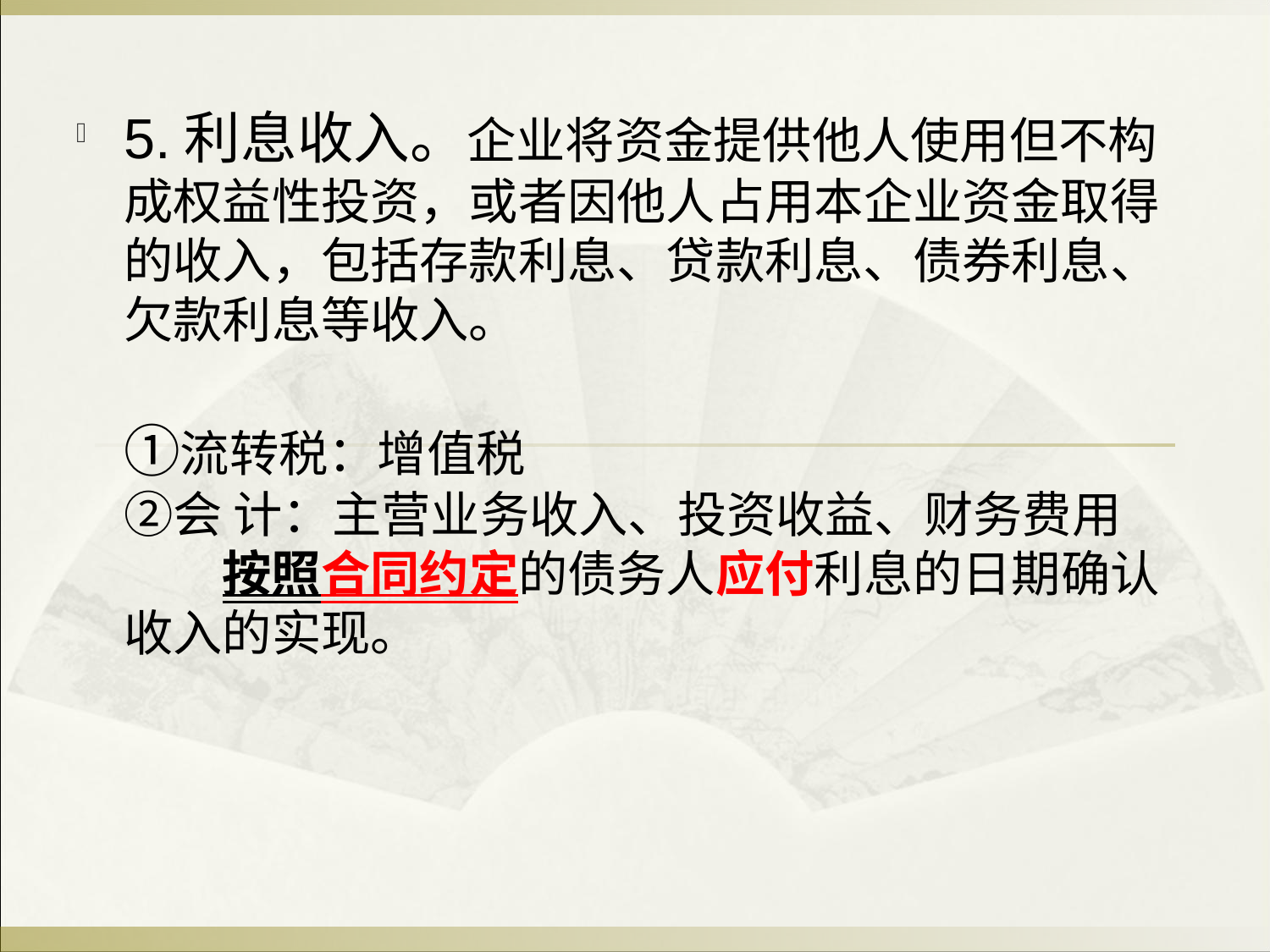

5.利息收入。企业将资金提供他人使用但不构成权益性投资，或者因他人占用本企业资金取得的收入，包括存款利息、贷款利息、债券利息、欠款利息等收入。
　
①流转税：增值税
②会 计：主营业务收入、投资收益、财务费用
　　按照合同约定的债务人应付利息的日期确认收入的实现。